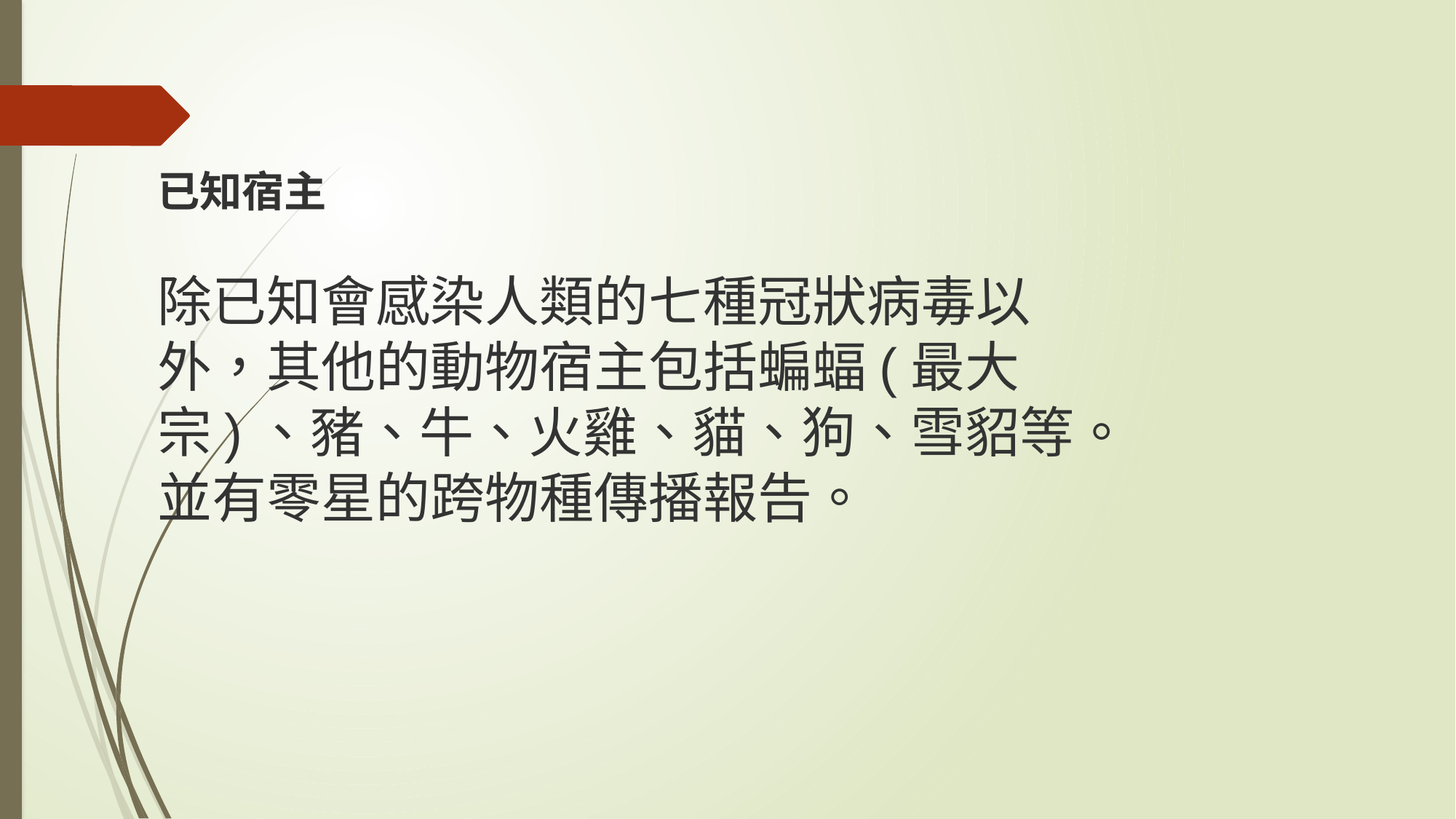

已知宿主
除已知會感染人類的七種冠狀病毒以外，其他的動物宿主包括蝙蝠(最大宗)、豬、牛、火雞、貓、狗、雪貂等。並有零星的跨物種傳播報告。